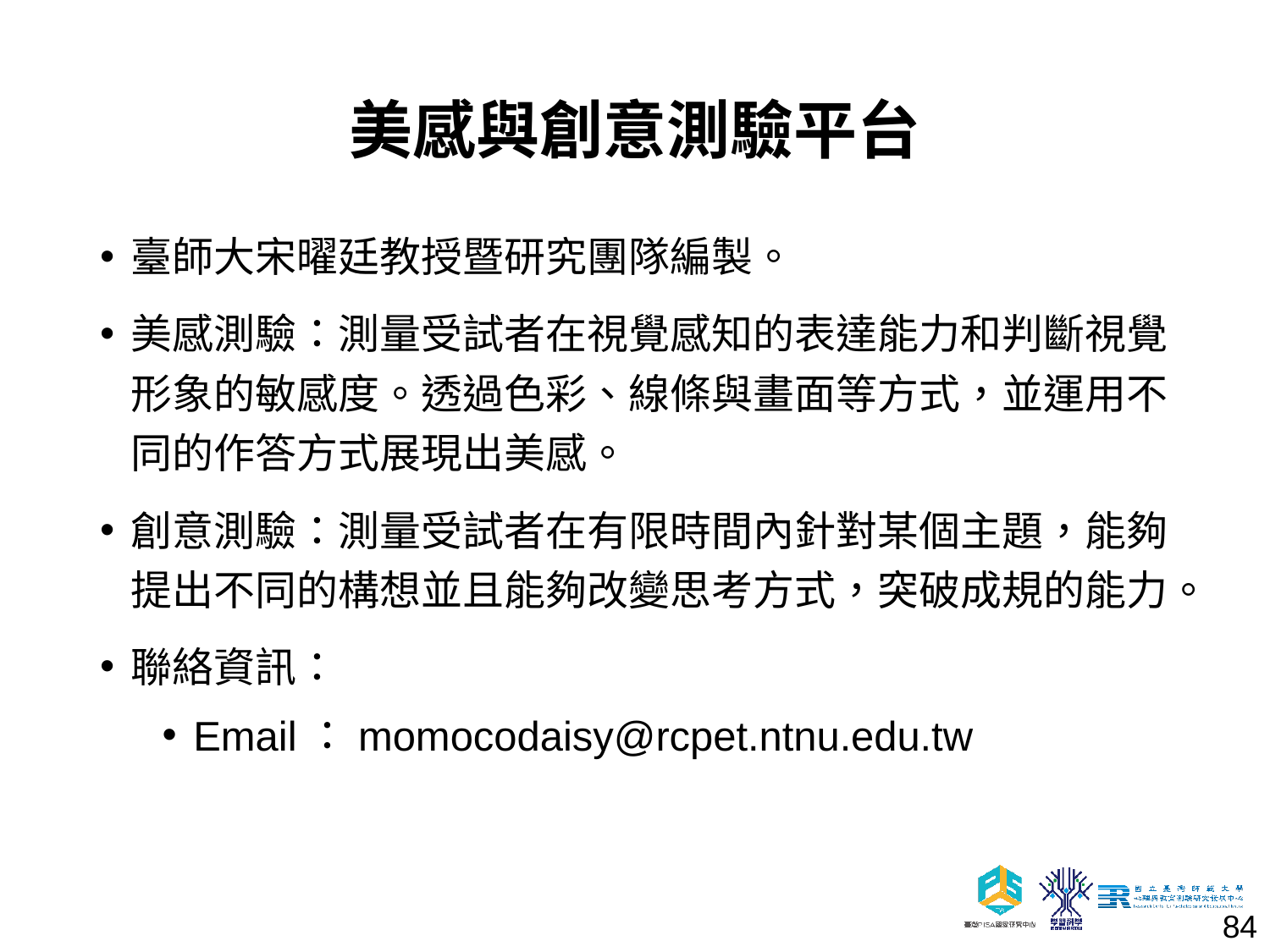

# 美感與創意測驗平台
臺師大宋曜廷教授暨研究團隊編製。
美感測驗：測量受試者在視覺感知的表達能力和判斷視覺形象的敏感度。透過色彩、線條與畫面等方式，並運用不同的作答方式展現出美感。
創意測驗：測量受試者在有限時間內針對某個主題，能夠提出不同的構想並且能夠改變思考方式，突破成規的能力。
聯絡資訊：
Email：momocodaisy@rcpet.ntnu.edu.tw

84